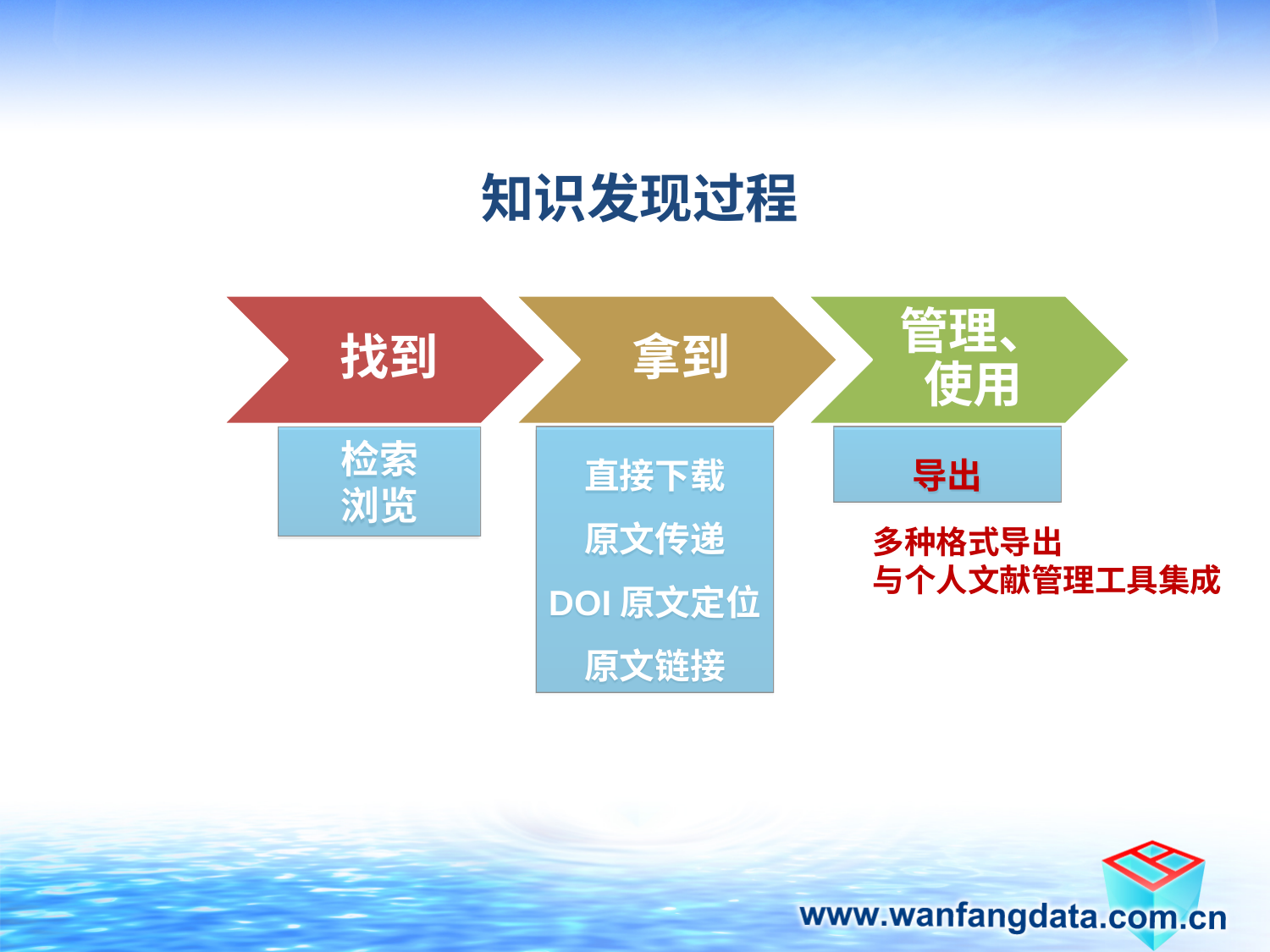

知识发现过程
找到
拿到
管理、使用
检索
浏览
直接下载
原文传递
DOI原文定位
原文链接
导出
多种格式导出
与个人文献管理工具集成